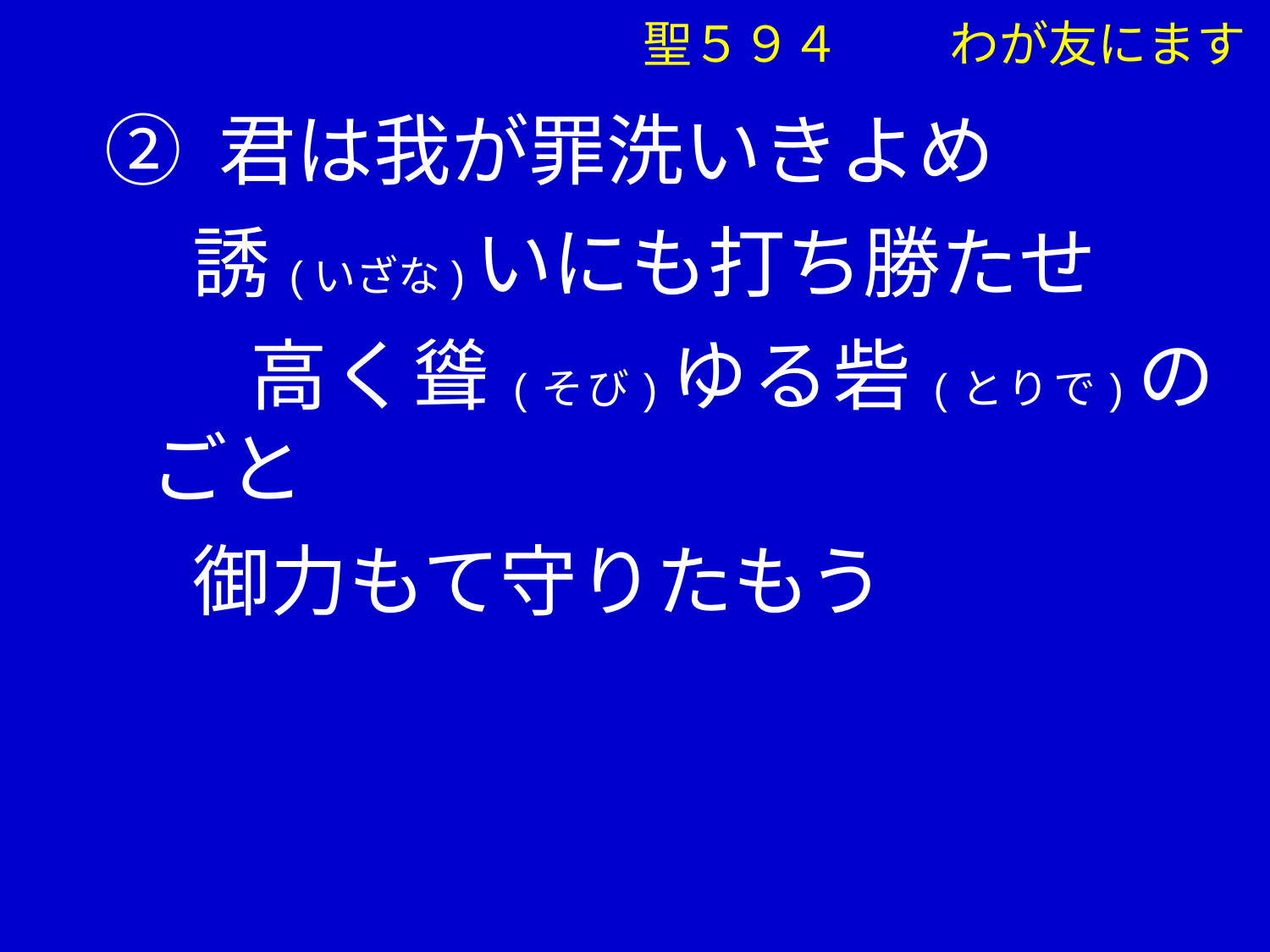

② 君は我が罪洗いきよめ
    誘(いざな)いにも打ち勝たせ
 　 高く聳(そび)ゆる砦(とりで)のごと
    御力もて守りたもう

聖５９４　　 わが友にます